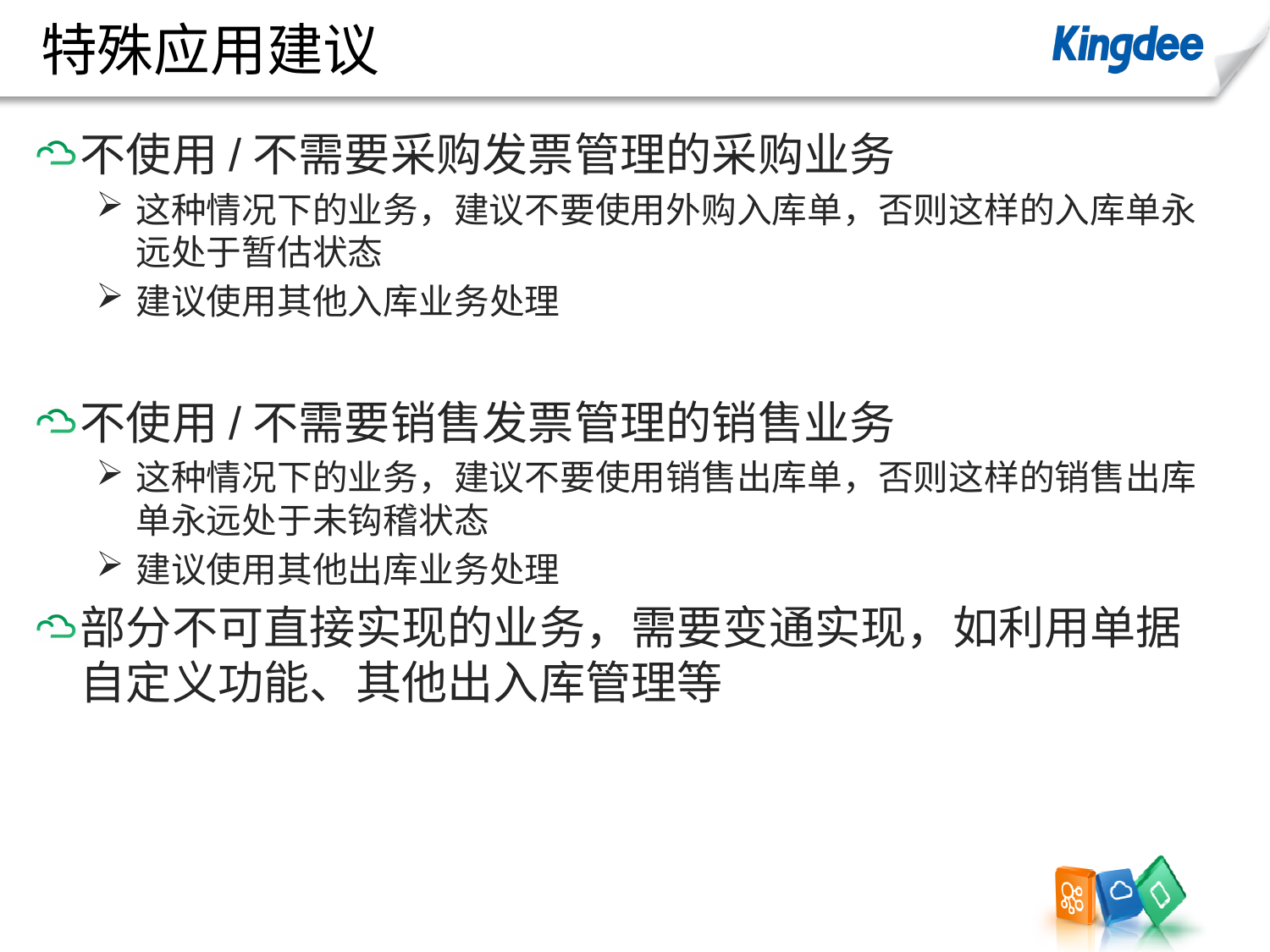

# 特殊应用建议
不使用/不需要采购发票管理的采购业务
这种情况下的业务，建议不要使用外购入库单，否则这样的入库单永远处于暂估状态
建议使用其他入库业务处理

不使用/不需要销售发票管理的销售业务
这种情况下的业务，建议不要使用销售出库单，否则这样的销售出库单永远处于未钩稽状态
建议使用其他出库业务处理
部分不可直接实现的业务，需要变通实现，如利用单据自定义功能、其他出入库管理等